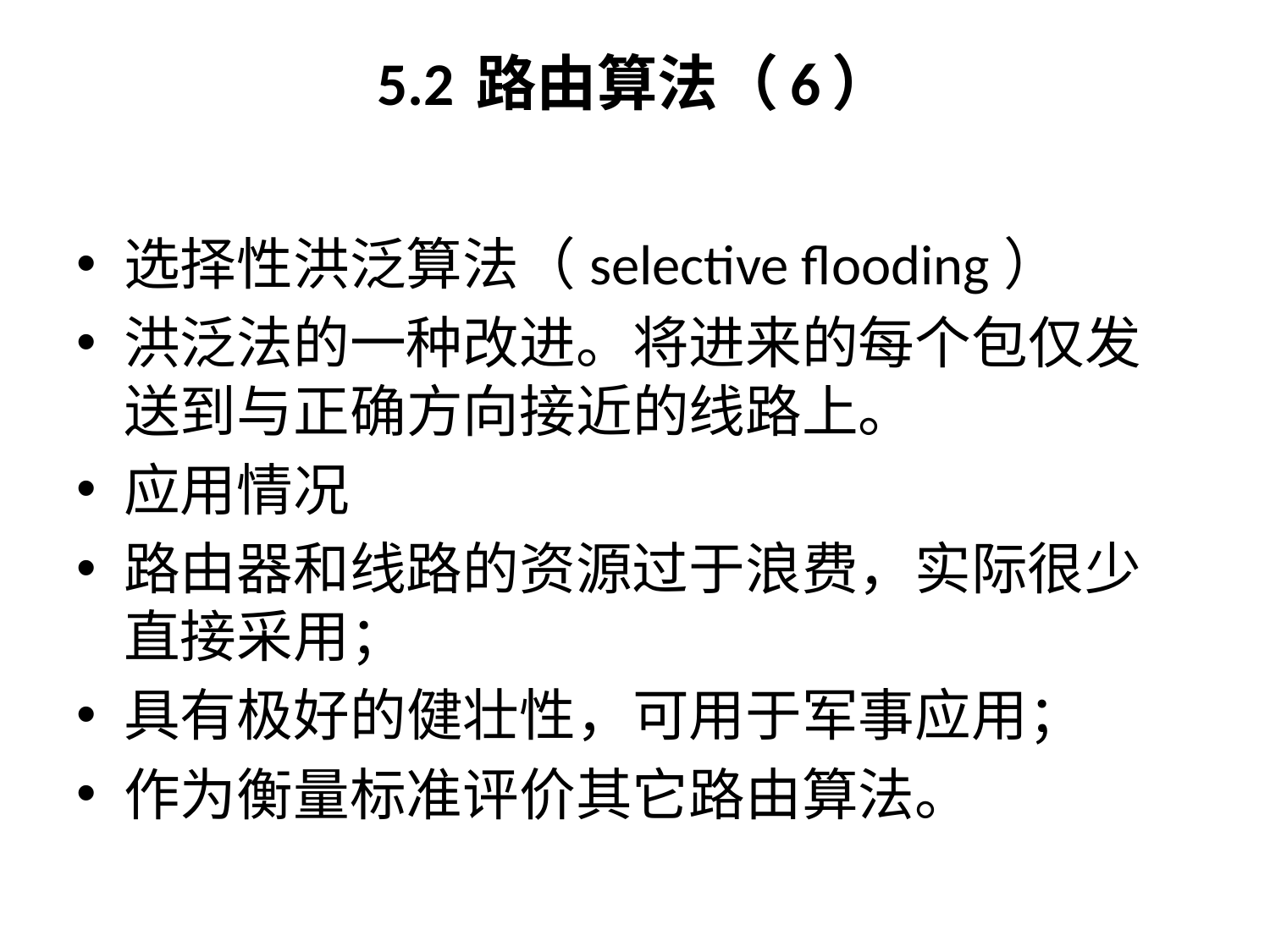

# 5.2	路由算法（6）
选择性洪泛算法（selective flooding）
洪泛法的一种改进。将进来的每个包仅发送到与正确方向接近的线路上。
应用情况
路由器和线路的资源过于浪费，实际很少直接采用；
具有极好的健壮性，可用于军事应用；
作为衡量标准评价其它路由算法。